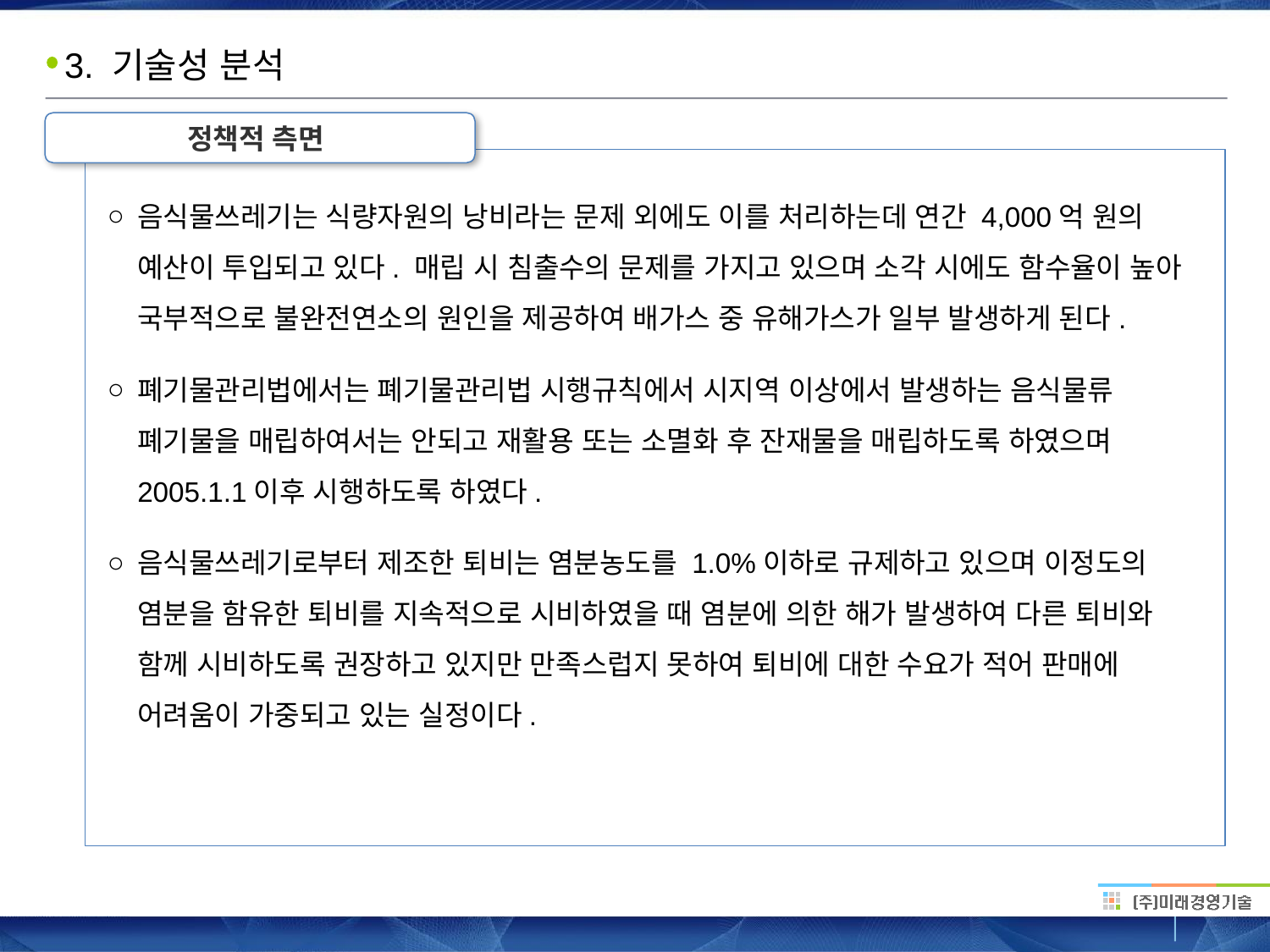

# 3. 기술성 분석
정책적 측면

음식물쓰레기는 식량자원의 낭비라는 문제 외에도 이를 처리하는데 연간 4,000억 원의 예산이 투입되고 있다. 매립 시 침출수의 문제를 가지고 있으며 소각 시에도 함수율이 높아 국부적으로 불완전연소의 원인을 제공하여 배가스 중 유해가스가 일부 발생하게 된다.
폐기물관리법에서는 폐기물관리법 시행규칙에서 시지역 이상에서 발생하는 음식물류 폐기물을 매립하여서는 안되고 재활용 또는 소멸화 후 잔재물을 매립하도록 하였으며 2005.1.1이후 시행하도록 하였다.
음식물쓰레기로부터 제조한 퇴비는 염분농도를 1.0%이하로 규제하고 있으며 이정도의 염분을 함유한 퇴비를 지속적으로 시비하였을 때 염분에 의한 해가 발생하여 다른 퇴비와 함께 시비하도록 권장하고 있지만 만족스럽지 못하여 퇴비에 대한 수요가 적어 판매에 어려움이 가중되고 있는 실정이다.